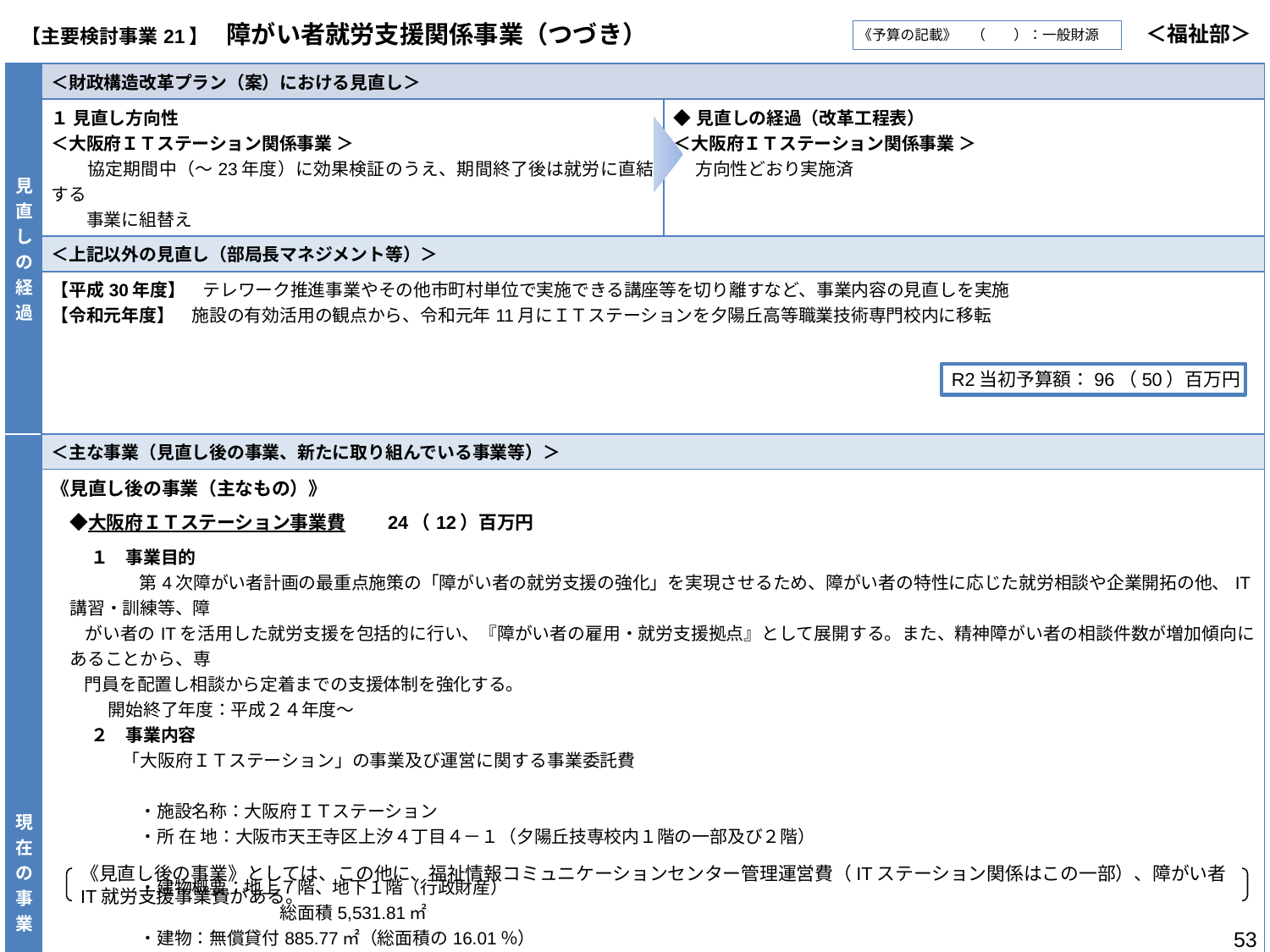

| 【主要検討事業21】　障がい者就労支援関係事業（つづき） | ＜福祉部＞ |
| --- | --- |
《予算の記載》　（　　）：一般財源
| 見直しの経過 | ＜財政構造改革プラン（案）における見直し＞ |  |
| --- | --- | --- |
|  | １ 見直し方向性 ＜大阪府ＩＴステーション関係事業 ＞ 　　協定期間中（～23年度）に効果検証のうえ、期間終了後は就労に直結する 　　事業に組替え | ◆見直しの経過（改革工程表） ＜大阪府ＩＴステーション関係事業 ＞ 　 方向性どおり実施済 |
|  | ＜上記以外の見直し（部局長マネジメント等）＞ |  |
|  | 【平成30年度】　テレワーク推進事業やその他市町村単位で実施できる講座等を切り離すなど、事業内容の見直しを実施 【令和元年度】　施設の有効活用の観点から、令和元年11月にＩＴステーションを夕陽丘高等職業技術専門校内に移転 |  |
| 現在の事業 | ＜主な事業（見直し後の事業、新たに取り組んでいる事業等）＞ |  |
|  | 《見直し後の事業（主なもの）》 　◆大阪府ＩＴステーション事業費　　24（12）百万円 　　 １　事業目的　　　　　　　　　　　　　　　　　　　　　　　　　　　　　　　　　　　　　　　　　　　　　　　　　 　　　　　第4次障がい者計画の最重点施策の「障がい者の就労支援の強化」を実現させるため、障がい者の特性に応じた就労相談や企業開拓の他、IT講習・訓練等、障 がい者のITを活用した就労支援を包括的に行い、『障がい者の雇用・就労支援拠点』として展開する。また、精神障がい者の相談件数が増加傾向にあることから、専 門員を配置し相談から定着までの支援体制を強化する。 　　　 開始終了年度：平成２４年度～ 　　 ２　事業内容　 　　　　「大阪府ＩＴステーション」の事業及び運営に関する事業委託費　　　　　　　　　　　　　　　　　　　　　　　　　　　　　　　　　　　　　　　　　　　　　　　 　　　　　・施設名称：大阪府ＩＴステーション　　　　　　　　　　　　　　　　　　　　　　　　　　　　　　　　　　 　　　　　・所 在 地：大阪市天王寺区上汐４丁目４－１（夕陽丘技専校内１階の一部及び２階）　　　　　　　　　　　　　　　　　　　　　　　　　　　　　　　　　　 　　　　　・建物概要：地上７階、地下１階（行政財産） 　　　　　　　　　　　　　総面積5,531.81㎡ 　　　　　・建物：無償貸付885.77㎡（総面積の16.01％） 　　　　　　　　　　（１階144.12㎡、２階741.65㎡） 　　　　　　　　　　商工労働部から行政財産の使用承認　　　　　　　　　　　　　　　　　　　　 　　　【事業概要】　　　　　　　　　　　　　　　　　　　　　　　　　　　　　　　　　　　　　　　　　　　　　 　　　 (1) 障がい者総合支援事業　　 　　就労に直結させるため入口（利用者受入）と出口（就労・定着）の支援強化 　　　 (2) 障がい者ＩＴ総合推進事業　　　①大阪府ITステーション運営（施設運営、建物等の保守管理等）　②ITサポーター養成と派遣　 (3) 障がい者就労等支援IT講習・訓練事業　　就労等をめざす障がい者を対象に実務を想定したIT講習や企業の求人ニーズやIT関連業務ニーズを踏まえた 　　　　　　　　　　　　　　　　　　　　　　　　　　　　　　　　　訓練を実施　　　　　　　　　　　　　　　　　　　　　　　　　　　　　　　　　　　　　　　　　　 　　　 (4) 在宅就業支援体制構築モデル事業　　府ＩＴステーションと連携のもと、希望する障がい者（テレワーカー）と企業から発注された仕事の効率的なマッチング 　　　　　　　　　　　　　　　　　　　　　　　　　　　　　　体制を構築する等、障がい者の在宅就業を支援する。 |  |

R2当初予算額：96（50）百万円
《見直し後の事業》としては、この他に、福祉情報コミュニケーションセンター管理運営費（ITステーション関係はこの一部）、障がい者IT就労支援事業費がある。
53